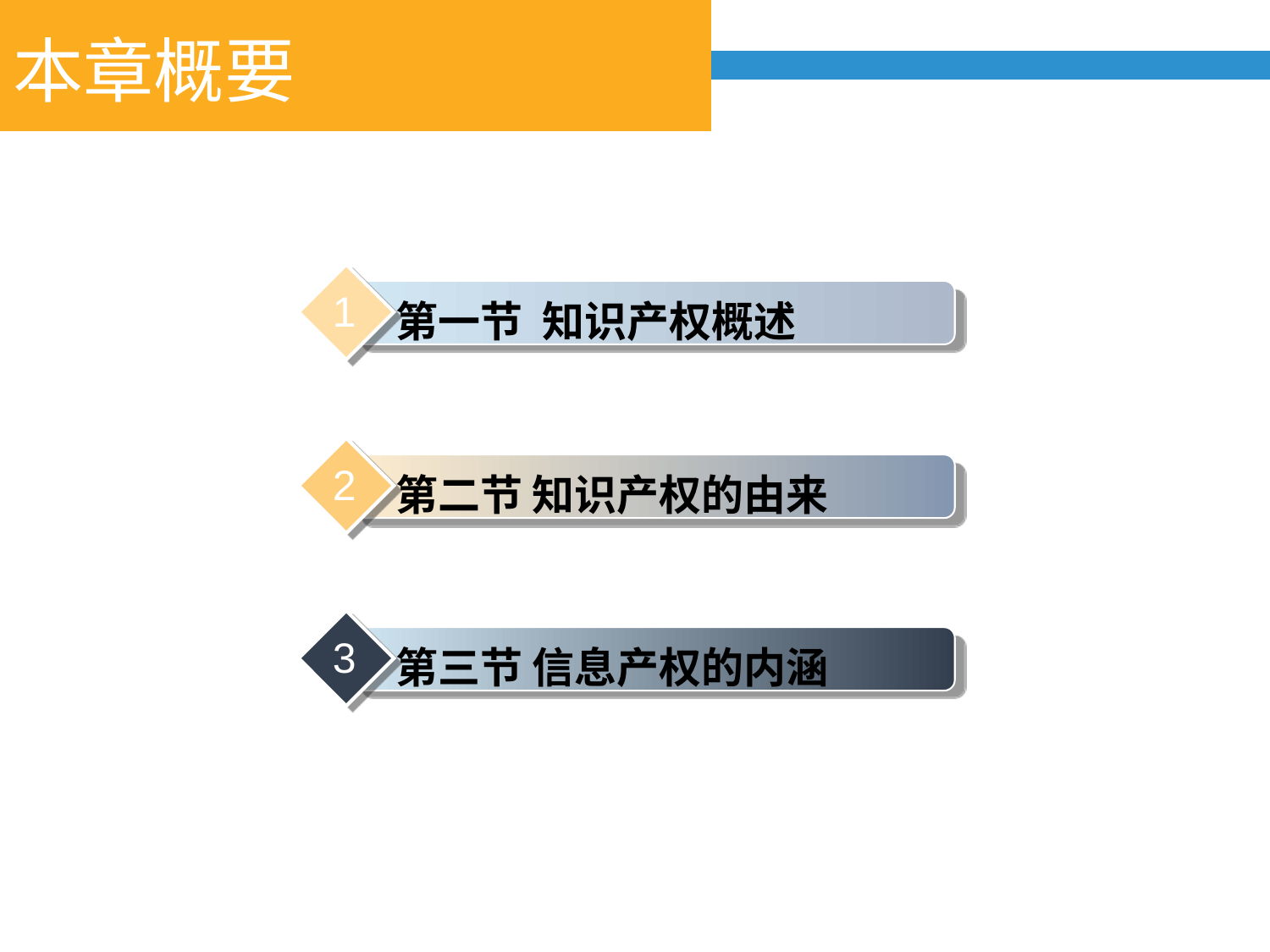

本章概要

1

第一节  知识产权概述

2

第二节 知识产权的由来

3

第三节 信息产权的内涵